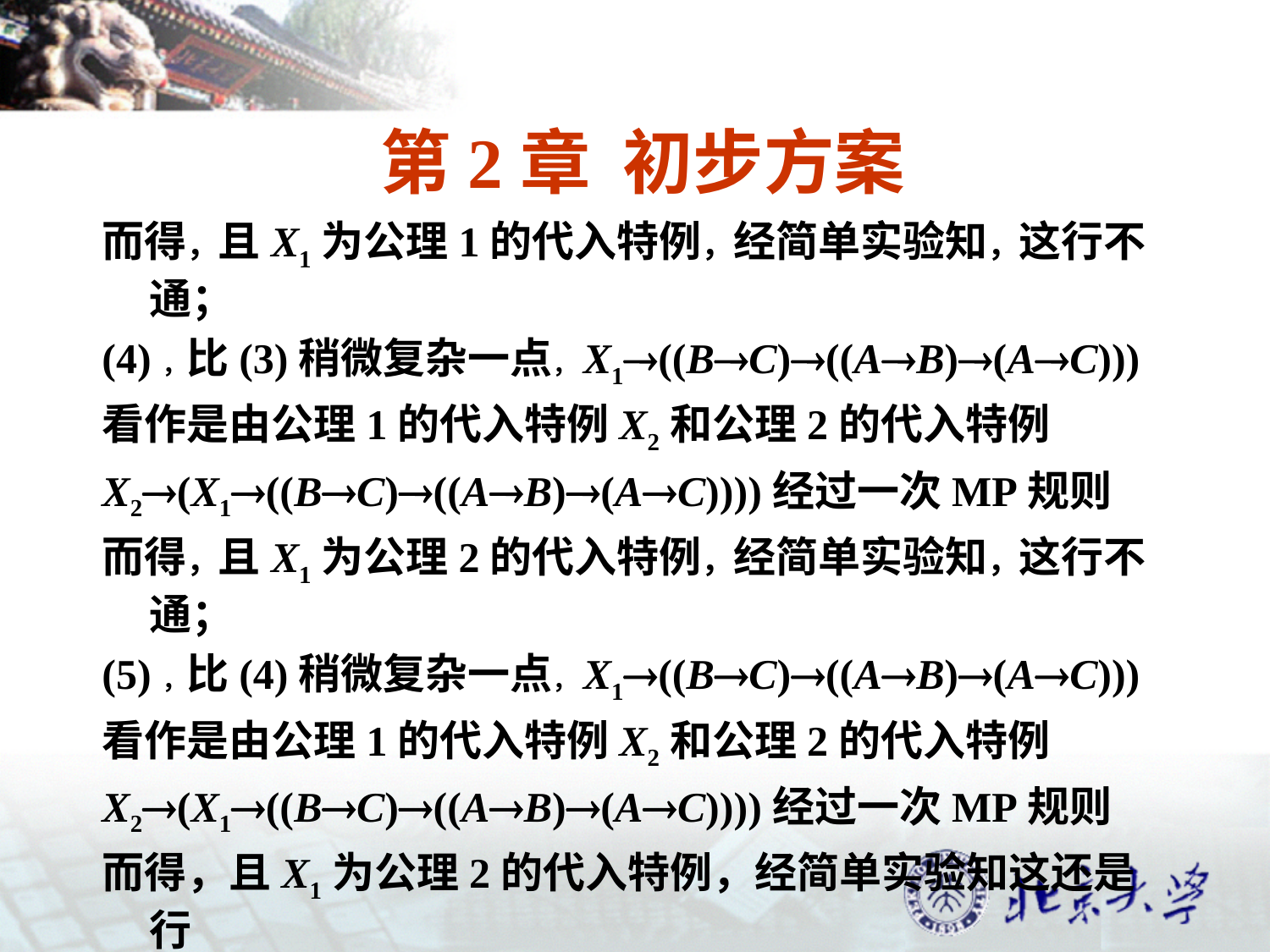

# 第2章  初步方案
而得，且X1为公理1的代入特例，经简单实验知，这行不通；
(4)，比(3)稍微复杂一点，X1→((B→C)→((A→B)→(A→C)))
看作是由公理1的代入特例X2和公理2的代入特例
X2→(X1→((B→C)→((A→B)→(A→C))))经过一次MP规则
而得，且X1为公理2的代入特例，经简单实验知，这行不通；
(5)，比(4)稍微复杂一点，X1→((B→C)→((A→B)→(A→C)))
看作是由公理1的代入特例X2和公理2的代入特例
X2→(X1→((B→C)→((A→B)→(A→C))))经过一次MP规则
而得，且X1为公理2的代入特例，经简单实验知这还是行
不通的；